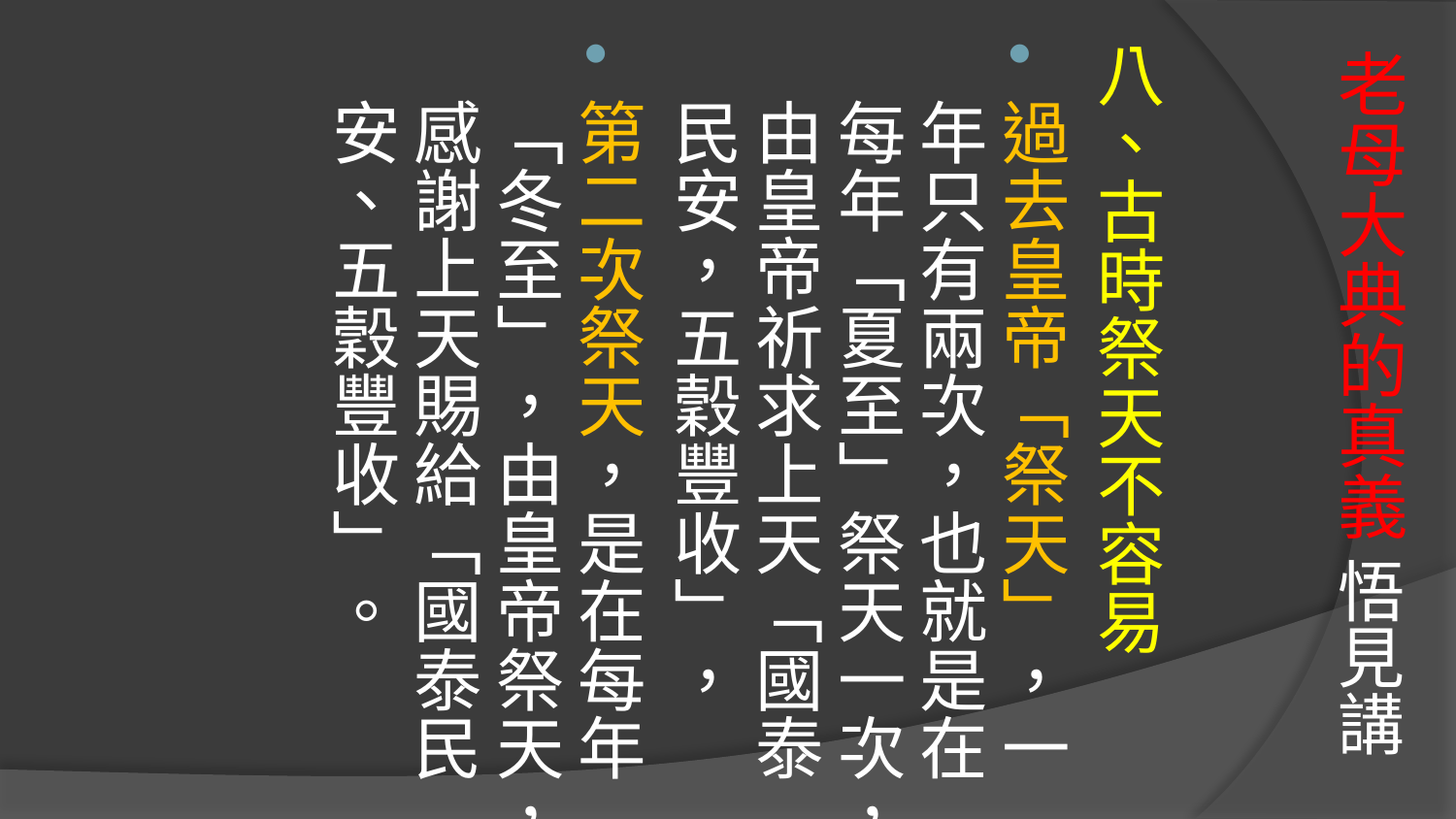

# 老母大典的真義 悟見講
八、古時祭天不容易
過去皇帝「祭天」，一年只有兩次，也就是在每年「夏至」祭天一次，由皇帝祈求上天「國泰民安，五穀豐收」，
第二次祭天，是在每年「冬至」，由皇帝祭天，感謝上天賜給「國泰民安、五穀豐收」。